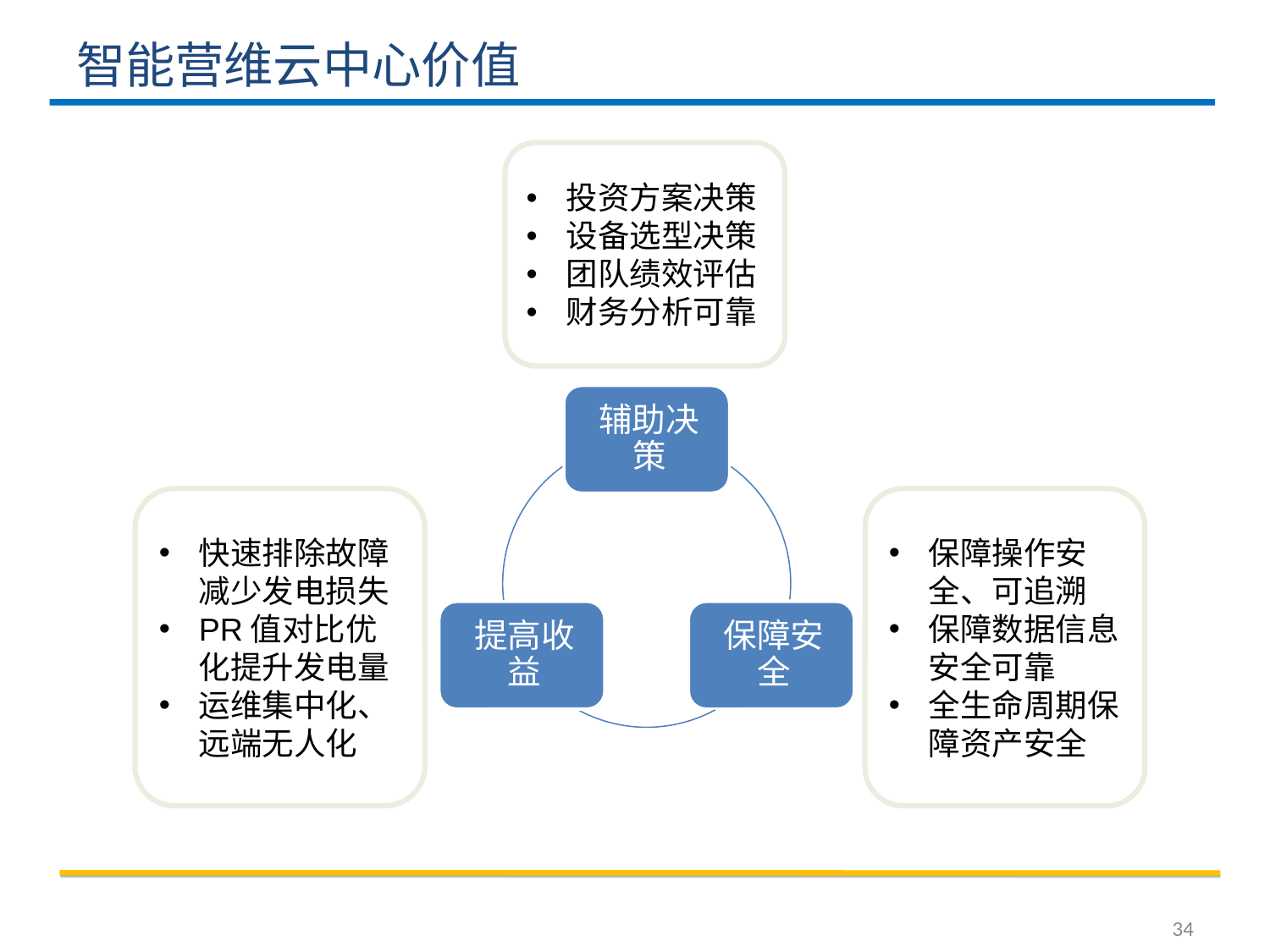

# 智能营维云中心价值
投资方案决策
设备选型决策
团队绩效评估
财务分析可靠
辅助决策
保障安全
提高收益
快速排除故障减少发电损失
PR值对比优化提升发电量
运维集中化、远端无人化
保障操作安全、可追溯
保障数据信息安全可靠
全生命周期保障资产安全
34